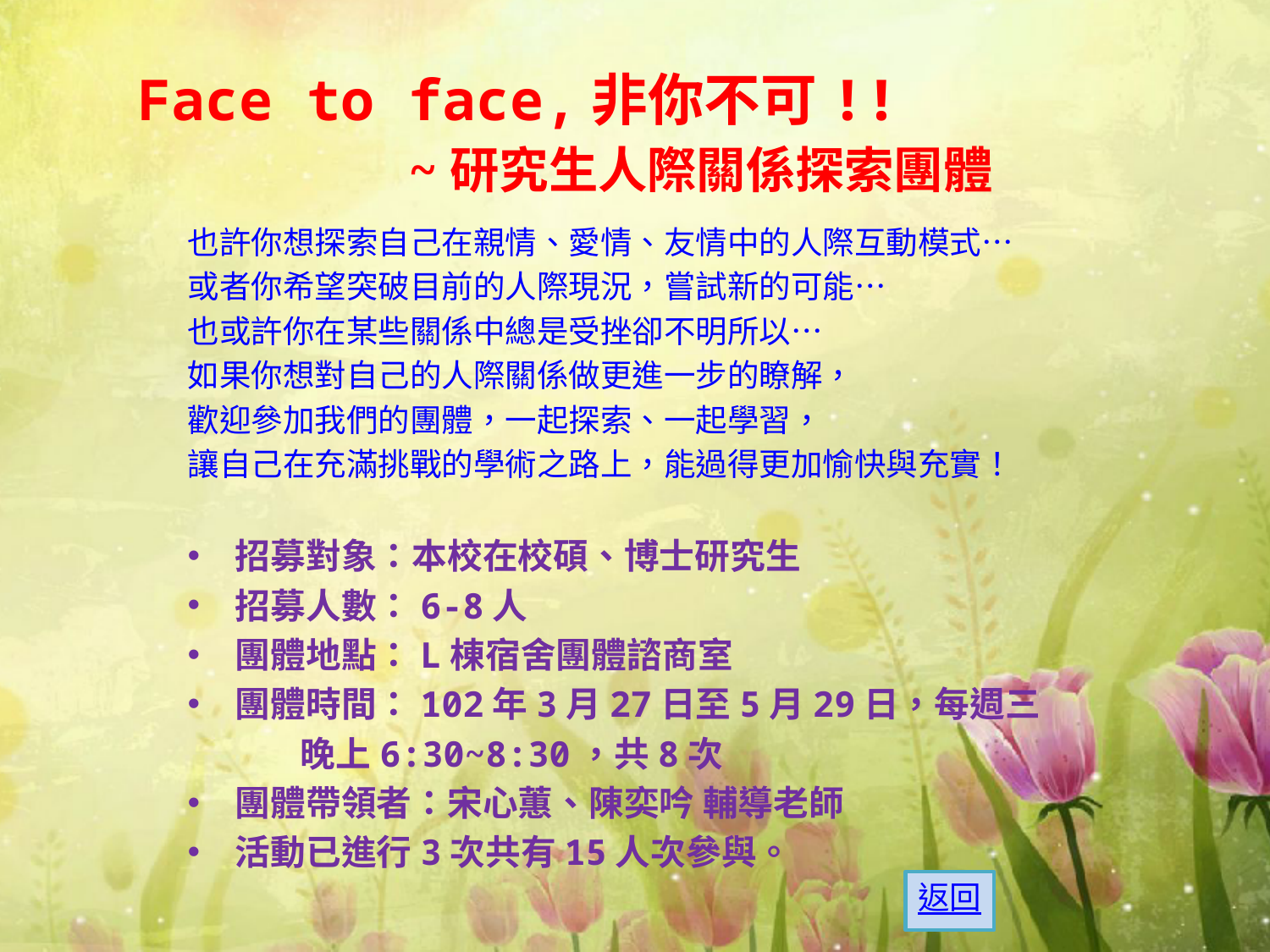

# Face to face,非你不可!! ~研究生人際關係探索團體
也許你想探索自己在親情、愛情、友情中的人際互動模式…
或者你希望突破目前的人際現況，嘗試新的可能…
也或許你在某些關係中總是受挫卻不明所以…
如果你想對自己的人際關係做更進一步的瞭解，
歡迎參加我們的團體，一起探索、一起學習，
讓自己在充滿挑戰的學術之路上，能過得更加愉快與充實！

招募對象：本校在校碩、博士研究生
招募人數：6-8人
團體地點：L棟宿舍團體諮商室
團體時間：102年3月27日至5月29日，每週三
             晚上6:30~8:30，共8次
團體帶領者：宋心蕙、陳奕吟 輔導老師
活動已進行3次共有15人次參與。

返回